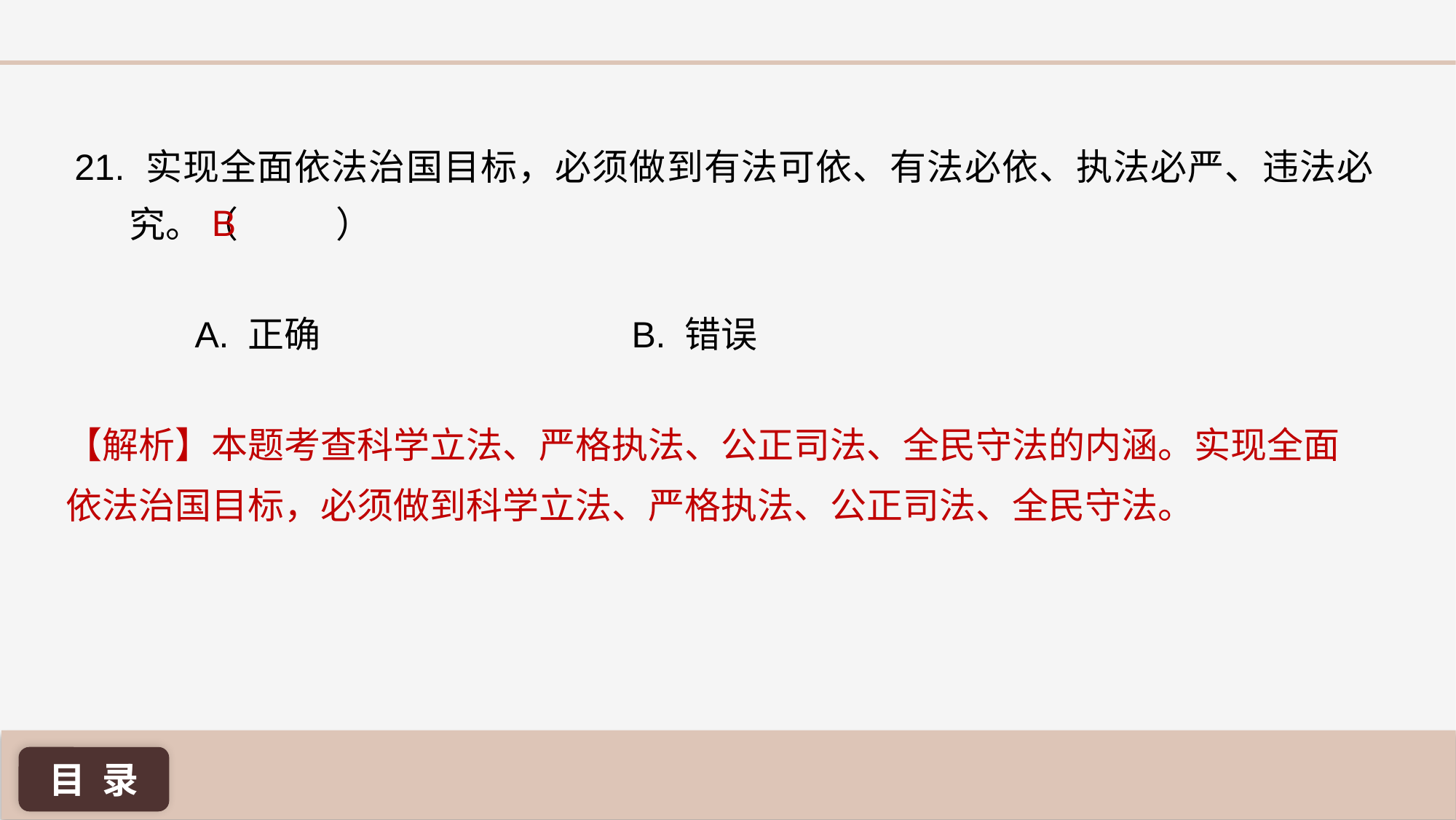

21. 实现全面依法治国目标，必须做到有法可依、有法必依、执法必严、违法必究。（            ）
B
A. 正确 			B. 错误
【解析】本题考查科学立法、严格执法、公正司法、全民守法的内涵。实现全面依法治国目标，必须做到科学立法、严格执法、公正司法、全民守法。